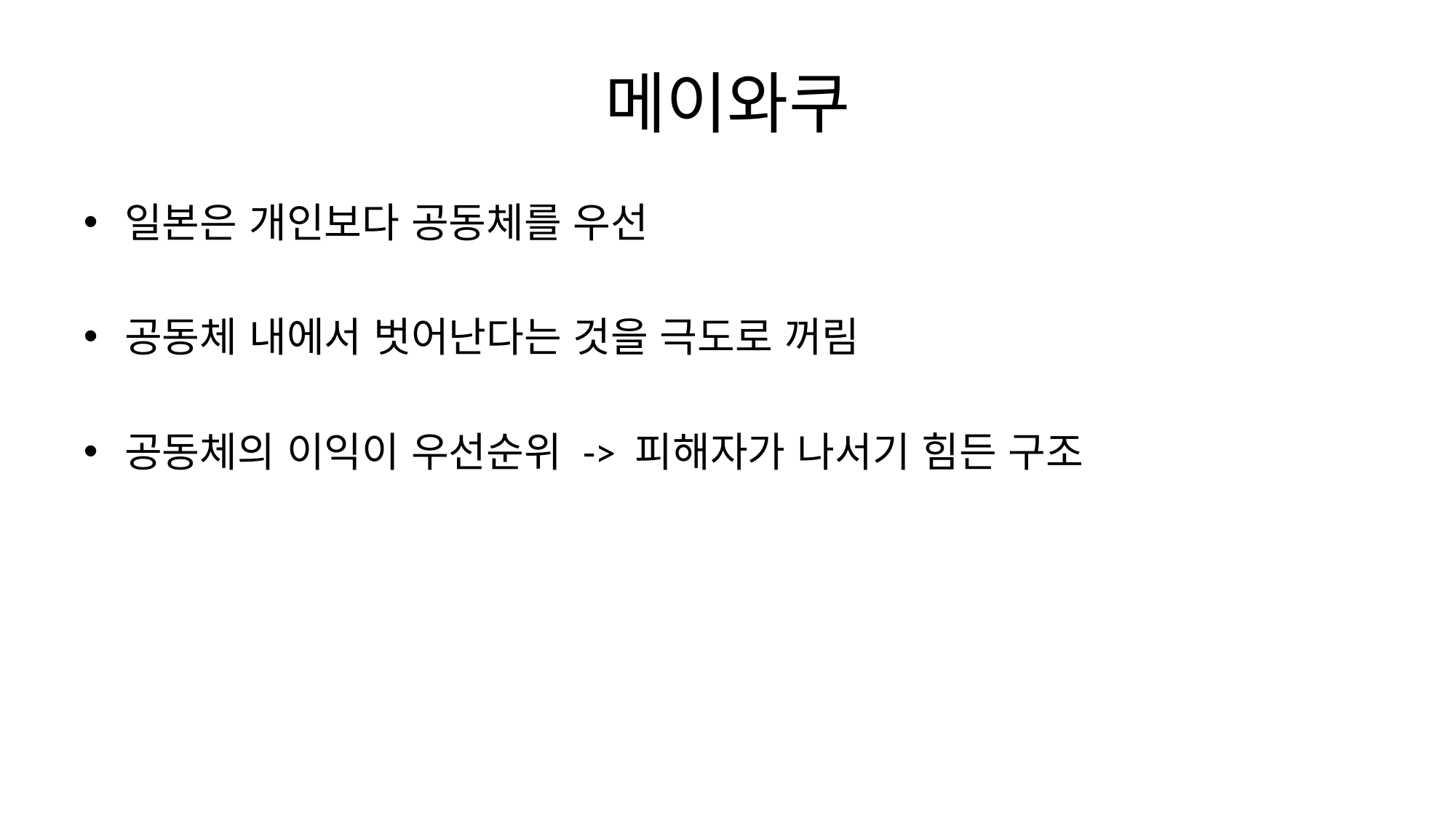

# 메이와쿠
일본은 개인보다 공동체를 우선

공동체 내에서 벗어난다는 것을 극도로 꺼림

공동체의 이익이 우선순위 -> 피해자가 나서기 힘든 구조